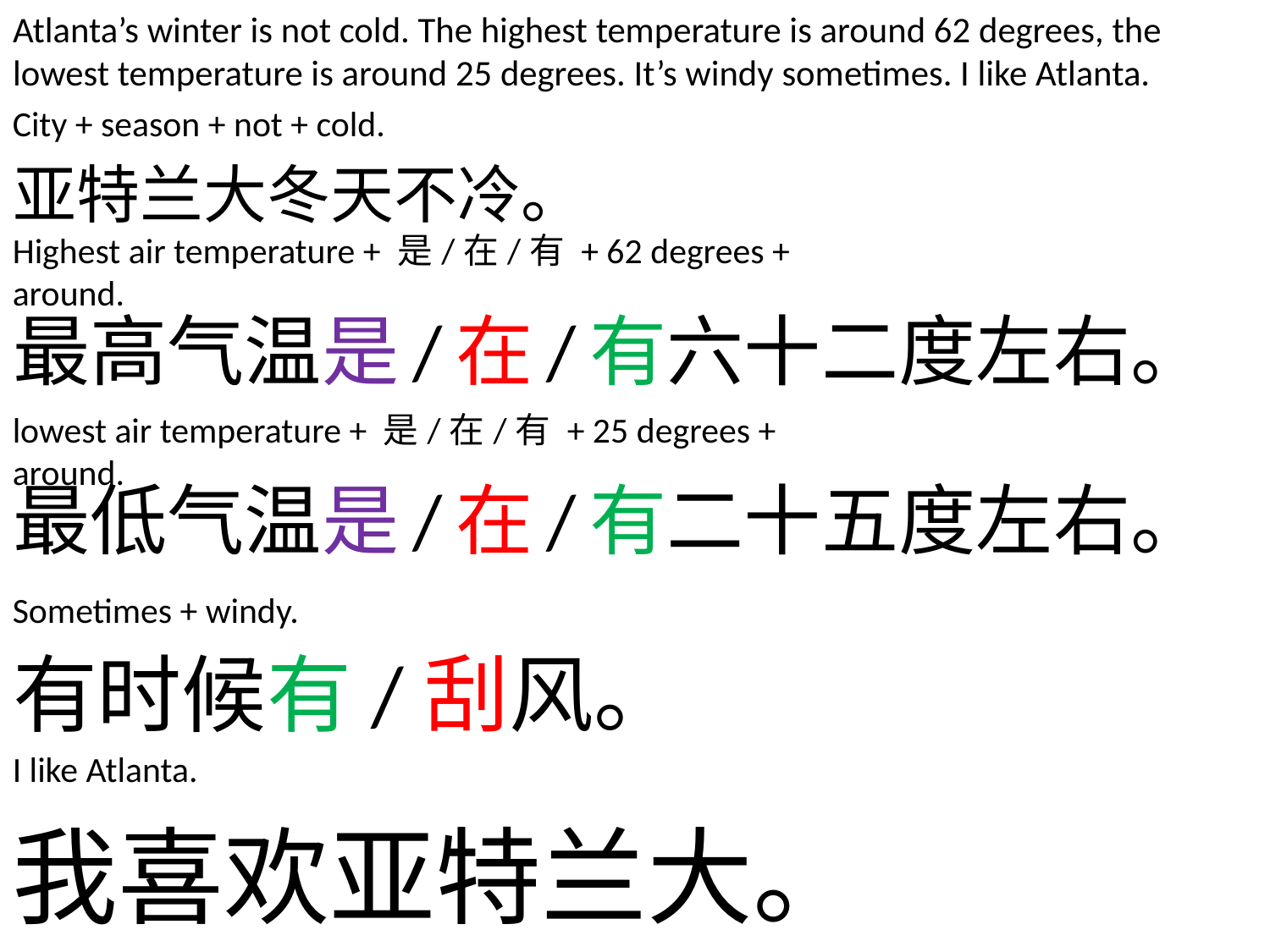

Atlanta’s winter is not cold. The highest temperature is around 62 degrees, the lowest temperature is around 25 degrees. It’s windy sometimes. I like Atlanta.
City + season + not + cold.
亚特兰大冬天不冷。
Highest air temperature + 是/在/有 + 62 degrees + around.
最高气温是/在/有六十二度左右。
lowest air temperature + 是/在/有 + 25 degrees + around.
最低气温是/在/有二十五度左右。
Sometimes + windy.
有时候有/刮风。
I like Atlanta.
我喜欢亚特兰大。